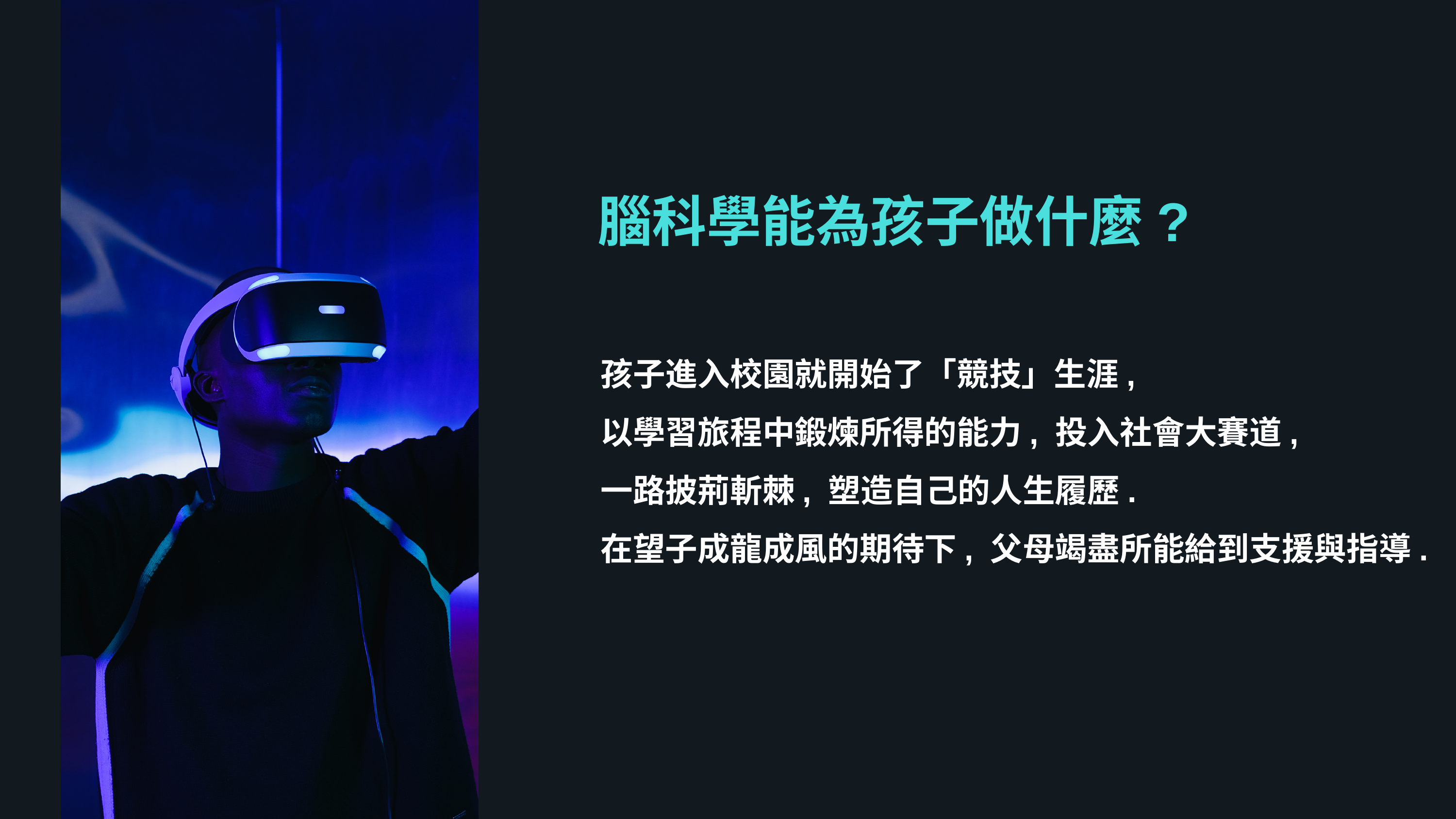

腦科學能為孩子做什麼?
孩子進入校園就開始了「競技」生涯,
以學習旅程中鍛煉所得的能力, 投入社會大賽道,
一路披荊斬棘, 塑造自己的人生履歷.
在望子成龍成風的期待下, 父母竭盡所能給到支援與指導.